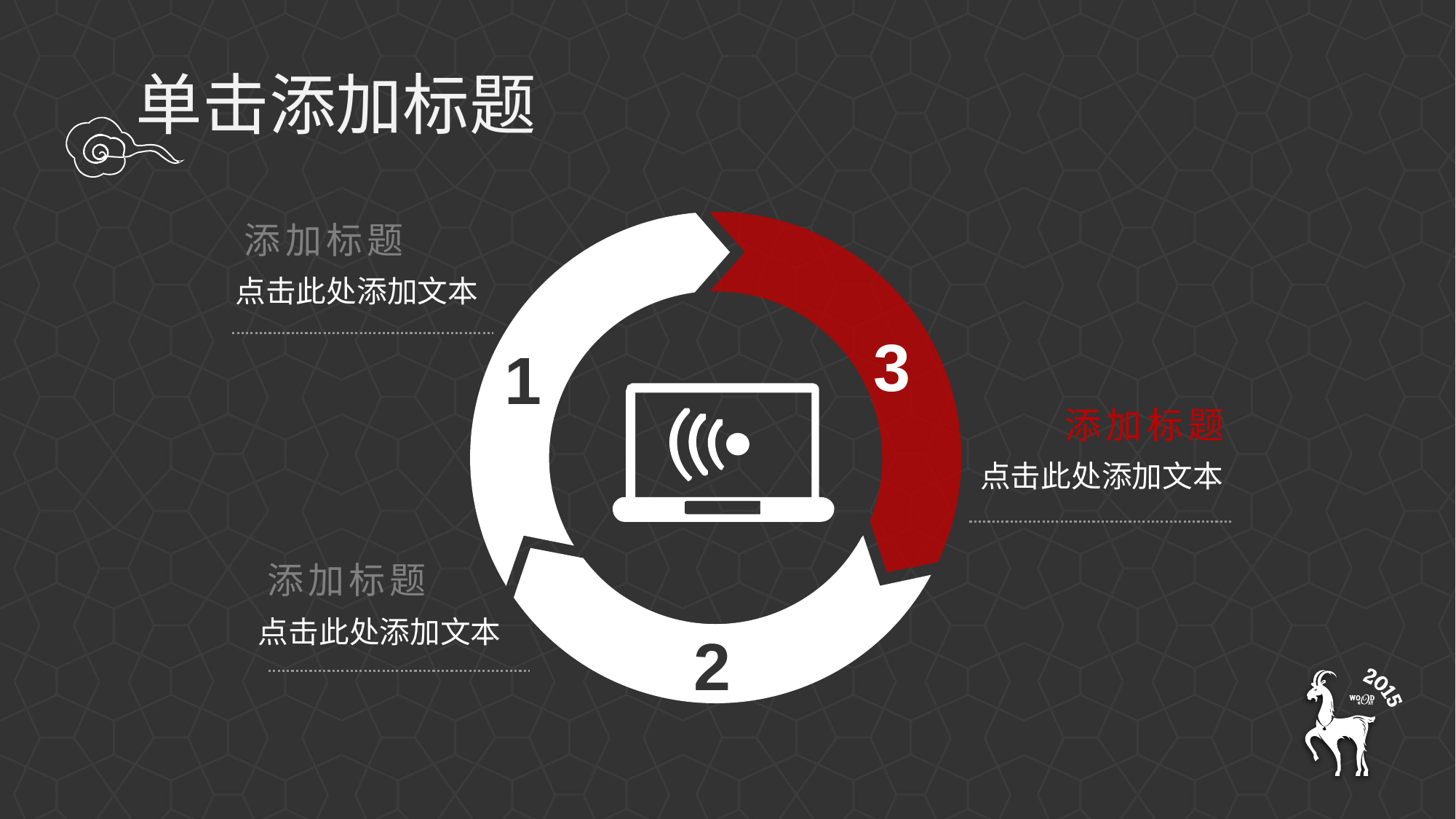

单击添加标题

添加标题
点击此处添加文本

3
1

添加标题
点击此处添加文本
添加标题
点击此处添加文本
2